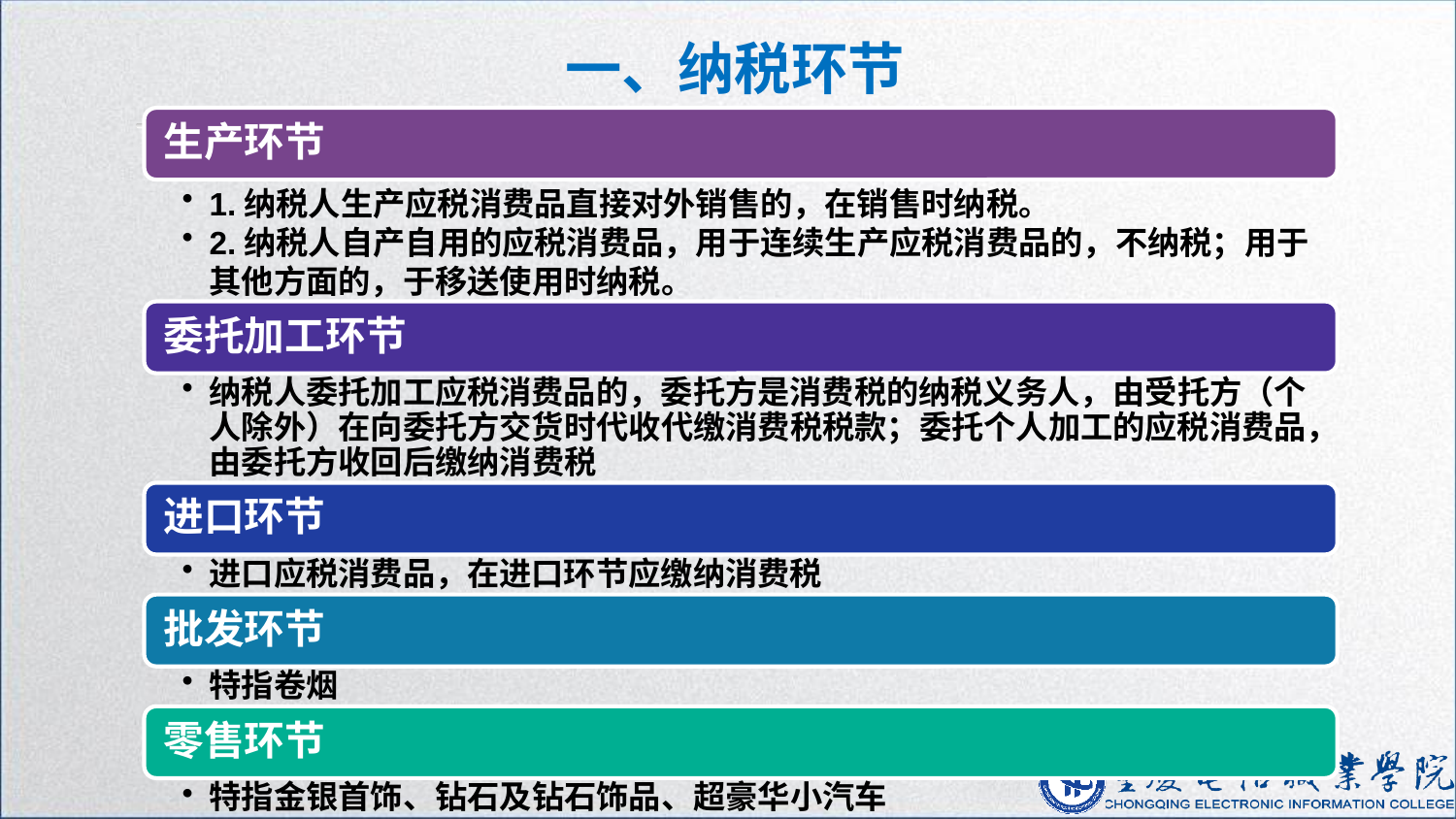

一、纳税环节
生产环节
1.纳税人生产应税消费品直接对外销售的，在销售时纳税。
2.纳税人自产自用的应税消费品，用于连续生产应税消费品的，不纳税；用于其他方面的，于移送使用时纳税。
委托加工环节
纳税人委托加工应税消费品的，委托方是消费税的纳税义务人，由受托方（个人除外）在向委托方交货时代收代缴消费税税款；委托个人加工的应税消费品，由委托方收回后缴纳消费税
进口环节
进口应税消费品，在进口环节应缴纳消费税
批发环节
特指卷烟
零售环节
特指金银首饰、钻石及钻石饰品、超豪华小汽车